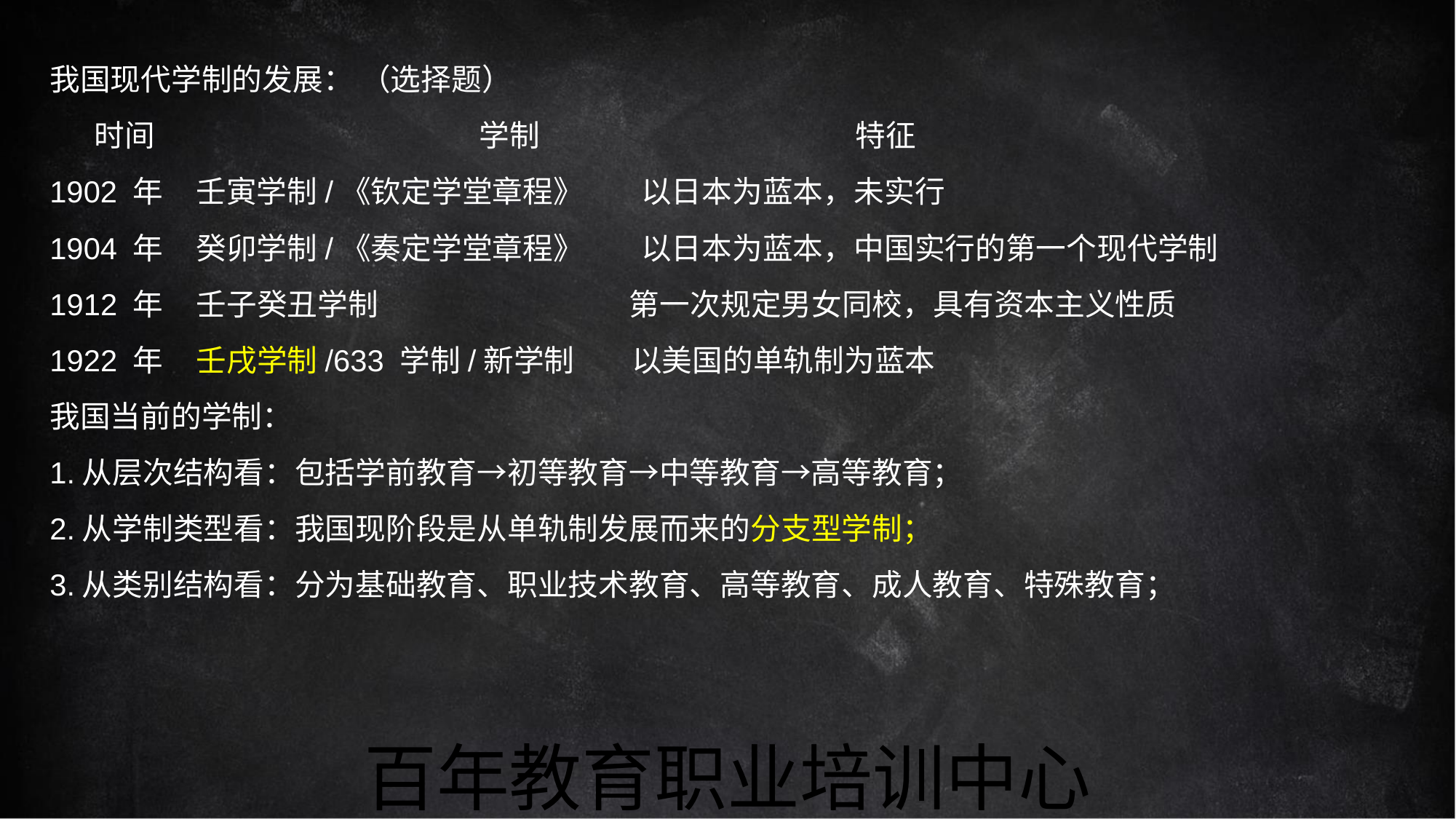

我国现代学制的发展： （选择题）
时间 学制
特征
1902 年 壬寅学制/《钦定学堂章程》 以日本为蓝本，未实行
1904 年 癸卯学制/《奏定学堂章程》 以日本为蓝本，中国实行的第一个现代学制
1912 年 壬子癸丑学制
1922 年 壬戌学制/633 学制/新学制
我国当前的学制：
第一次规定男女同校，具有资本主义性质
以美国的单轨制为蓝本
1.从层次结构看：包括学前教育→初等教育→中等教育→高等教育；
2.从学制类型看：我国现阶段是从单轨制发展而来的分支型学制；
3.从类别结构看：分为基础教育、职业技术教育、高等教育、成人教育、特殊教育；
百年教育职业培训中心